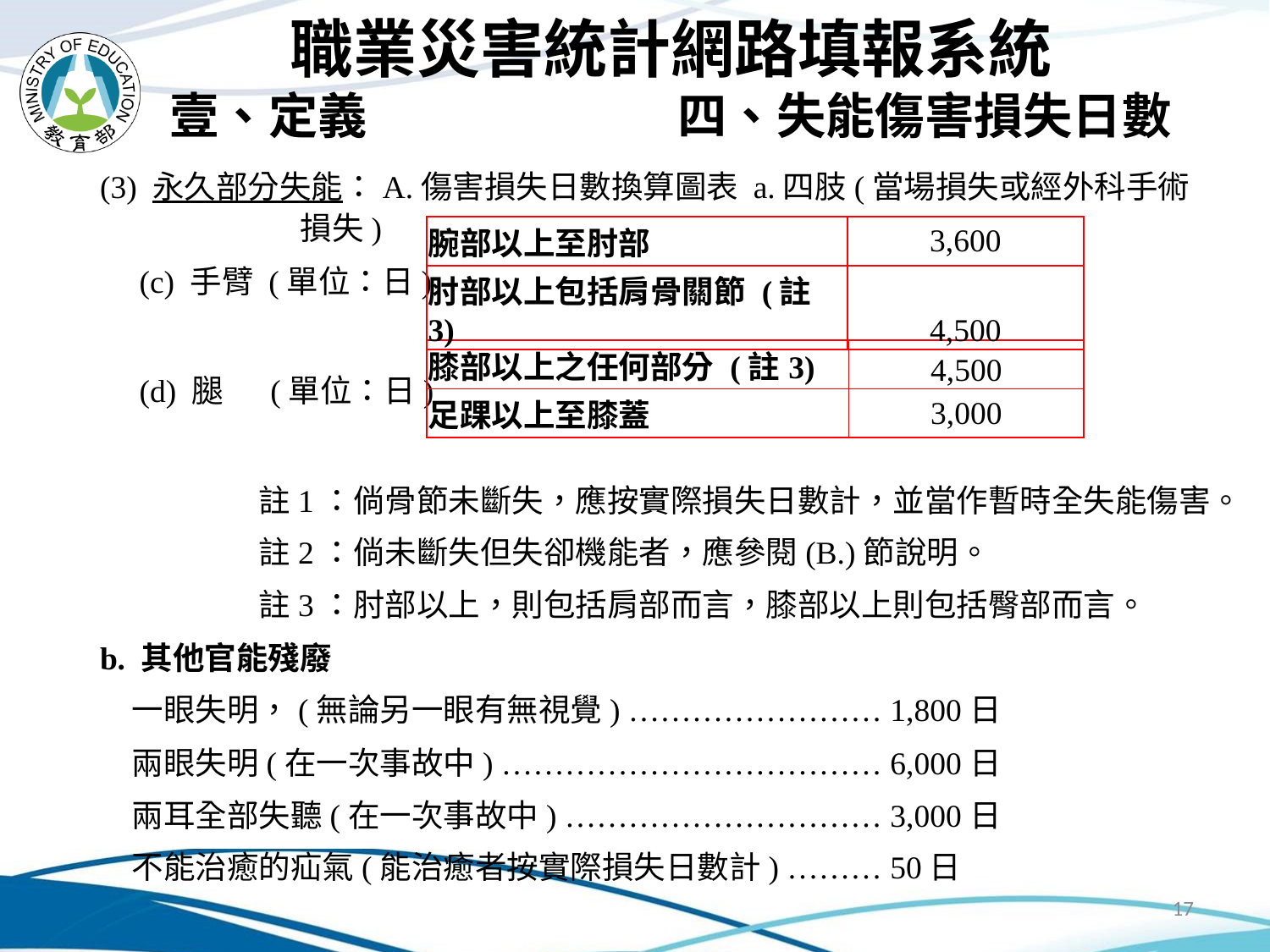

# 職業災害統計網路填報系統 壹、定義			四、失能傷害損失日數
(3) 永久部分失能：A.傷害損失日數換算圖表 a.四肢(當場損失或經外科手術損失)
　(c) 手臂 (單位：日)

　(d) 腿　 (單位：日)

　　　　　註1：倘骨節未斷失，應按實際損失日數計，並當作暫時全失能傷害。
　　　　　註2：倘未斷失但失卻機能者，應參閱(B.)節說明。
　　　　　註3：肘部以上，則包括肩部而言，膝部以上則包括臀部而言。
b. 其他官能殘廢
　一眼失明，(無論另一眼有無視覺) …………………… 1,800日
　兩眼失明(在一次事故中) ……………………………… 6,000日
　兩耳全部失聽(在一次事故中) ………………………… 3,000日
　不能治癒的疝氣(能治癒者按實際損失日數計) ……… 50日

| 腕部以上至肘部 | 3,600 |
| --- | --- |
| 肘部以上包括肩骨關節 (註3) | 4,500 |
| 膝部以上之任何部分 (註3) | 4,500 |
| --- | --- |
| 足踝以上至膝蓋 | 3,000 |
17